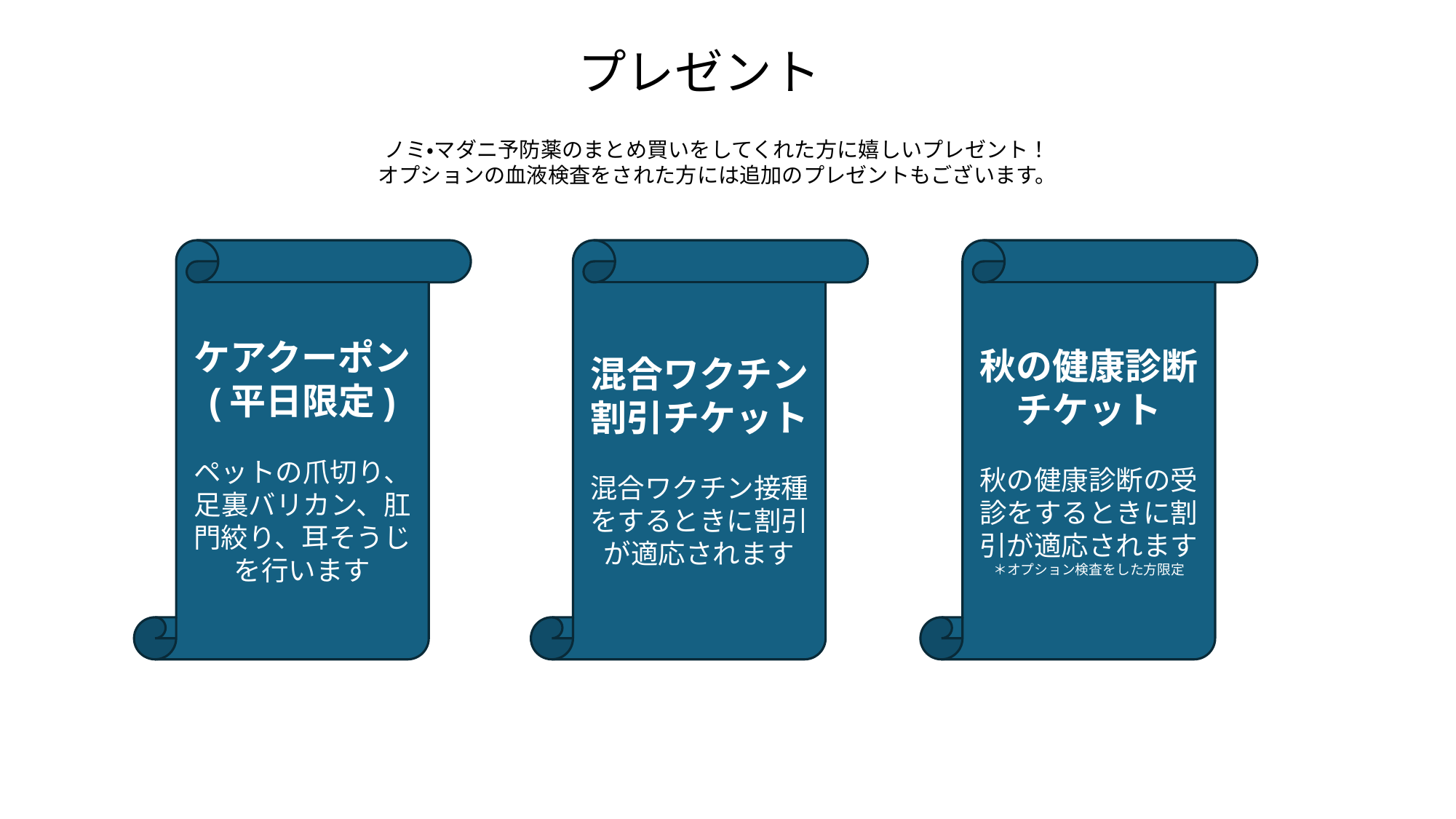

プレゼント
ノミ・マダニ予防薬のまとめ買いをしてくれた方に嬉しいプレゼント！
オプションの血液検査をされた方には追加のプレゼントもございます。
ケアクーポン
(平日限定)

ペットの爪切り、足裏バリカン、肛門絞り、耳そうじを行います
混合ワクチン
割引チケット

混合ワクチン接種をするときに割引が適応されます
秋の健康診断
チケット

秋の健康診断の受診をするときに割引が適応されます
＊オプション検査をした方限定